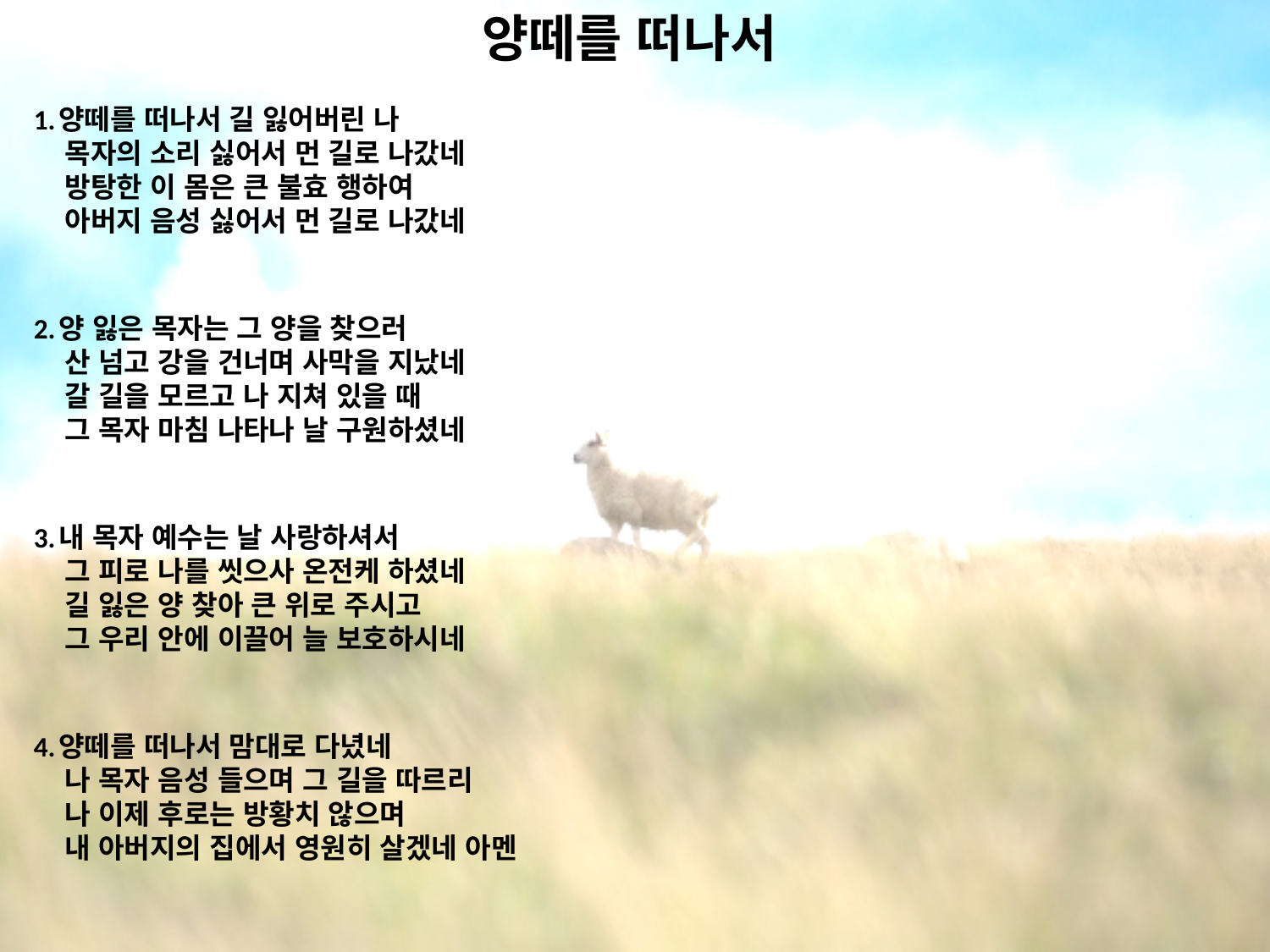

# 양떼를 떠나서
1.양떼를 떠나서 길 잃어버린 나
    목자의 소리 싫어서 먼 길로 나갔네
    방탕한 이 몸은 큰 불효 행하여
    아버지 음성 싫어서 먼 길로 나갔네
2.양 잃은 목자는 그 양을 찾으러
    산 넘고 강을 건너며 사막을 지났네
    갈 길을 모르고 나 지쳐 있을 때
    그 목자 마침 나타나 날 구원하셨네
3.내 목자 예수는 날 사랑하셔서
    그 피로 나를 씻으사 온전케 하셨네
    길 잃은 양 찾아 큰 위로 주시고
    그 우리 안에 이끌어 늘 보호하시네
4.양떼를 떠나서 맘대로 다녔네
    나 목자 음성 들으며 그 길을 따르리
    나 이제 후로는 방황치 않으며
    내 아버지의 집에서 영원히 살겠네 아멘